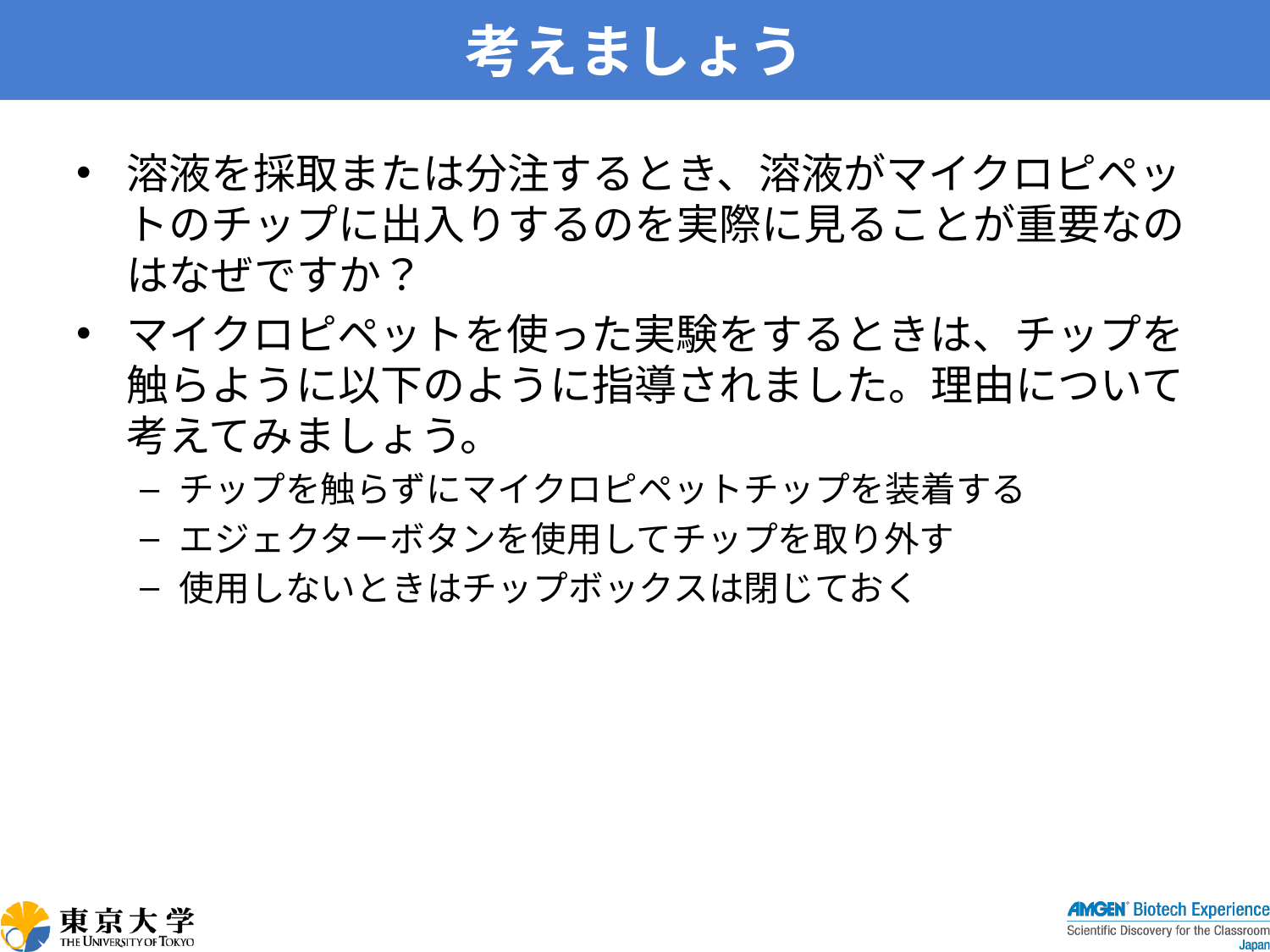

# 考えましょう
溶液を採取または分注するとき、溶液がマイクロピペットのチップに出入りするのを実際に見ることが重要なのはなぜですか？
マイクロピペットを使った実験をするときは、チップを触らように以下のように指導されました。理由について考えてみましょう。
チップを触らずにマイクロピペットチップを装着する
エジェクターボタンを使用してチップを取り外す
使用しないときはチップボックスは閉じておく